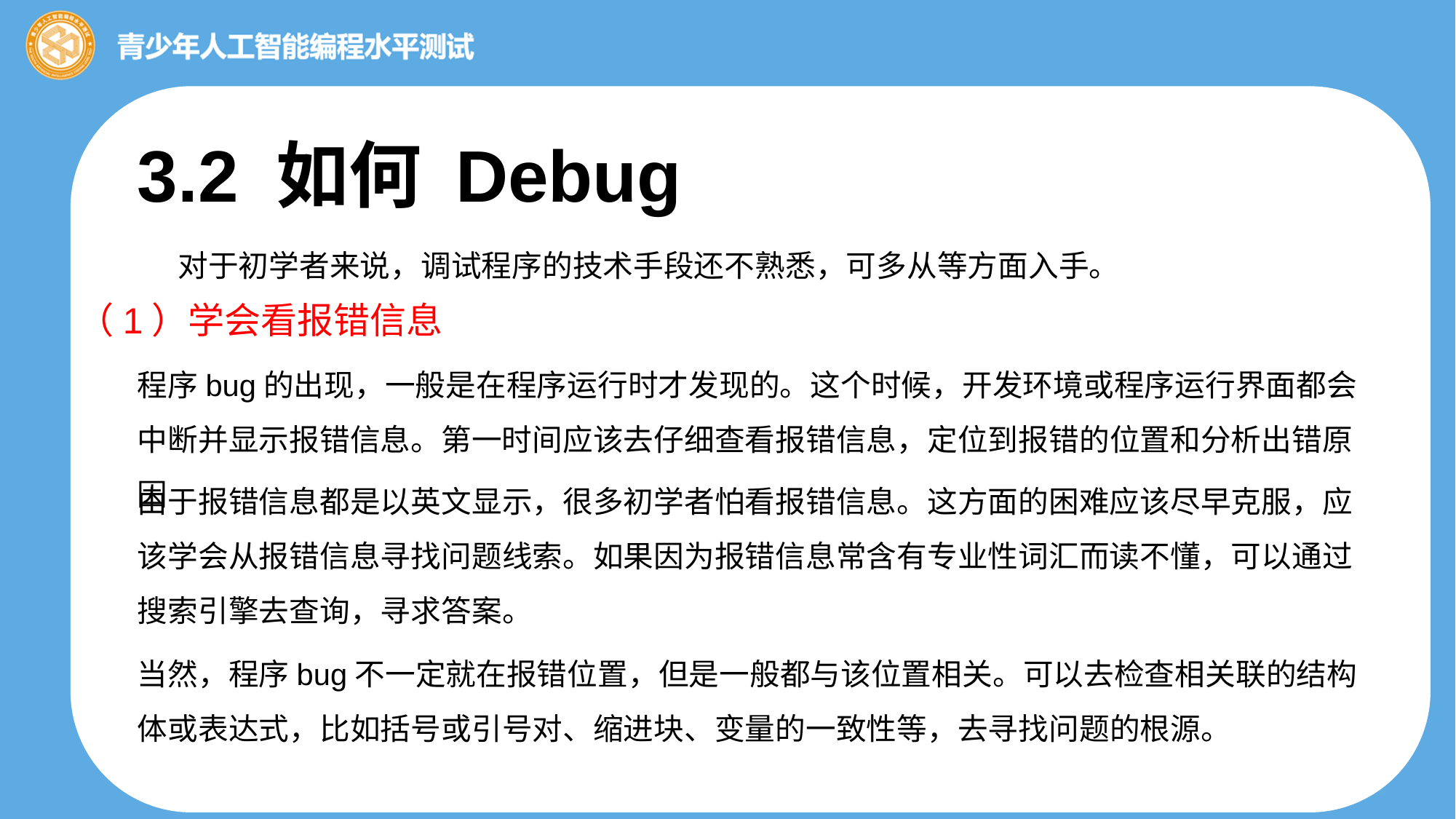

3.2 如何 Debug
对于初学者来说，调试程序的技术手段还不熟悉，可多从等方面入手。
（1）学会看报错信息
程序bug的出现，一般是在程序运行时才发现的。这个时候，开发环境或程序运行界面都会中断并显示报错信息。第一时间应该去仔细查看报错信息，定位到报错的位置和分析出错原因
由于报错信息都是以英文显示，很多初学者怕看报错信息。这方面的困难应该尽早克服，应该学会从报错信息寻找问题线索。如果因为报错信息常含有专业性词汇而读不懂，可以通过搜索引擎去查询，寻求答案。
当然，程序bug不一定就在报错位置，但是一般都与该位置相关。可以去检查相关联的结构体或表达式，比如括号或引号对、缩进块、变量的一致性等，去寻找问题的根源。